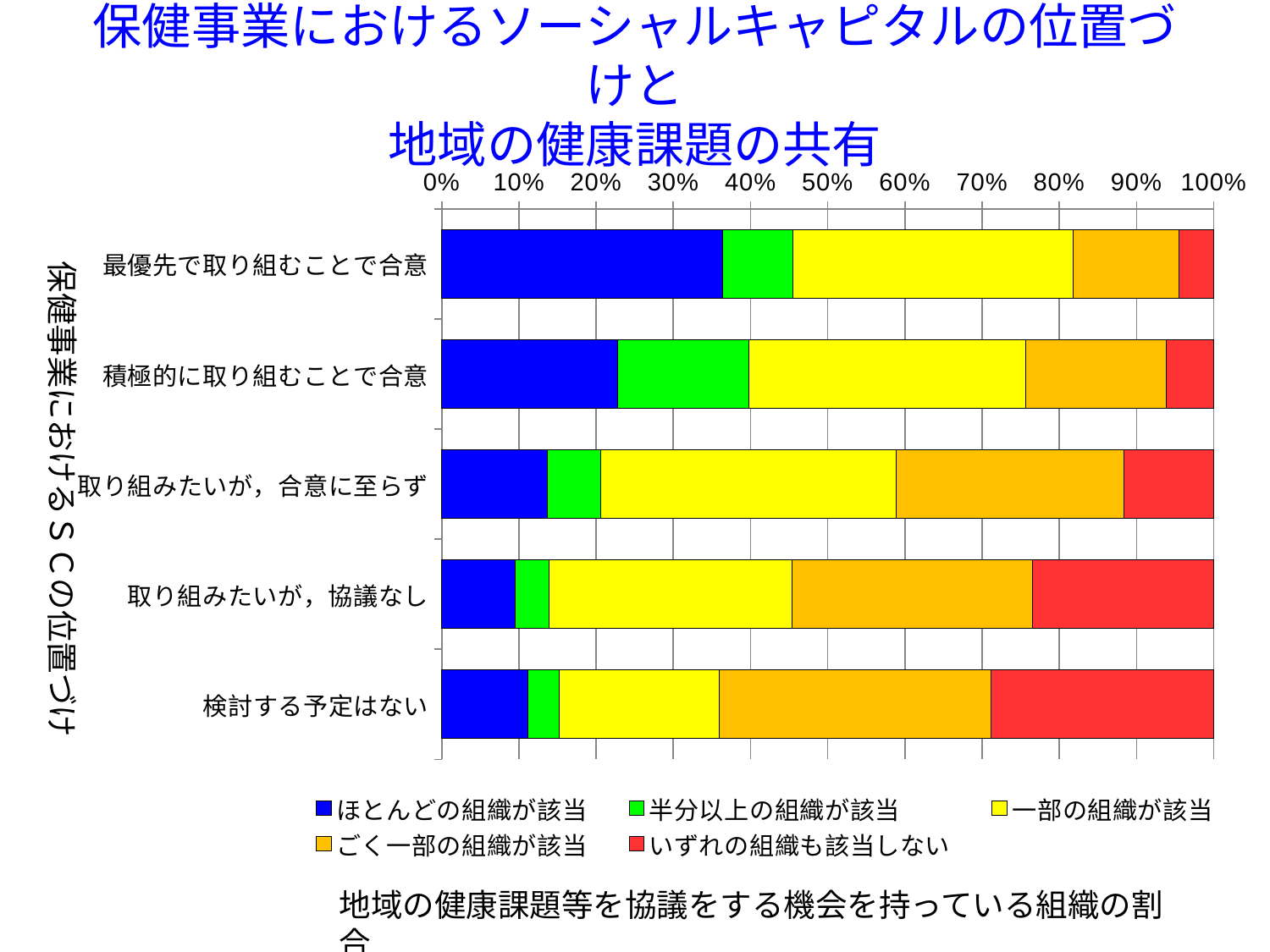

# 保健事業におけるソーシャルキャピタルの位置づけと 地域の健康課題の共有

### Chart

| Category | ほとんどの組織が該当 | 半分以上の組織が該当 | 一部の組織が該当 | ごく一部の組織が該当 | いずれの組織も該当しない |
|---|---|---|---|---|---|
| 最優先で取り組むことで合意 | 8.0 | 2.0 | 8.0 | 3.0 | 1.0 |
| 積極的に取り組むことで合意 | 59.0 | 44.0 | 93.0 | 47.0 | 16.0 |
| 取り組みたいが，合意に至らず | 20.0 | 10.0 | 56.0 | 43.0 | 17.0 |
| 取り組みたいが，協議なし | 32.0 | 15.0 | 106.0 | 105.0 | 79.0 |
| 検討する予定はない | 14.0 | 5.0 | 26.0 | 44.0 | 36.0 |
保健事業におけるＳＣの位置づけ
地域の健康課題等を協議をする機会を持っている組織の割合